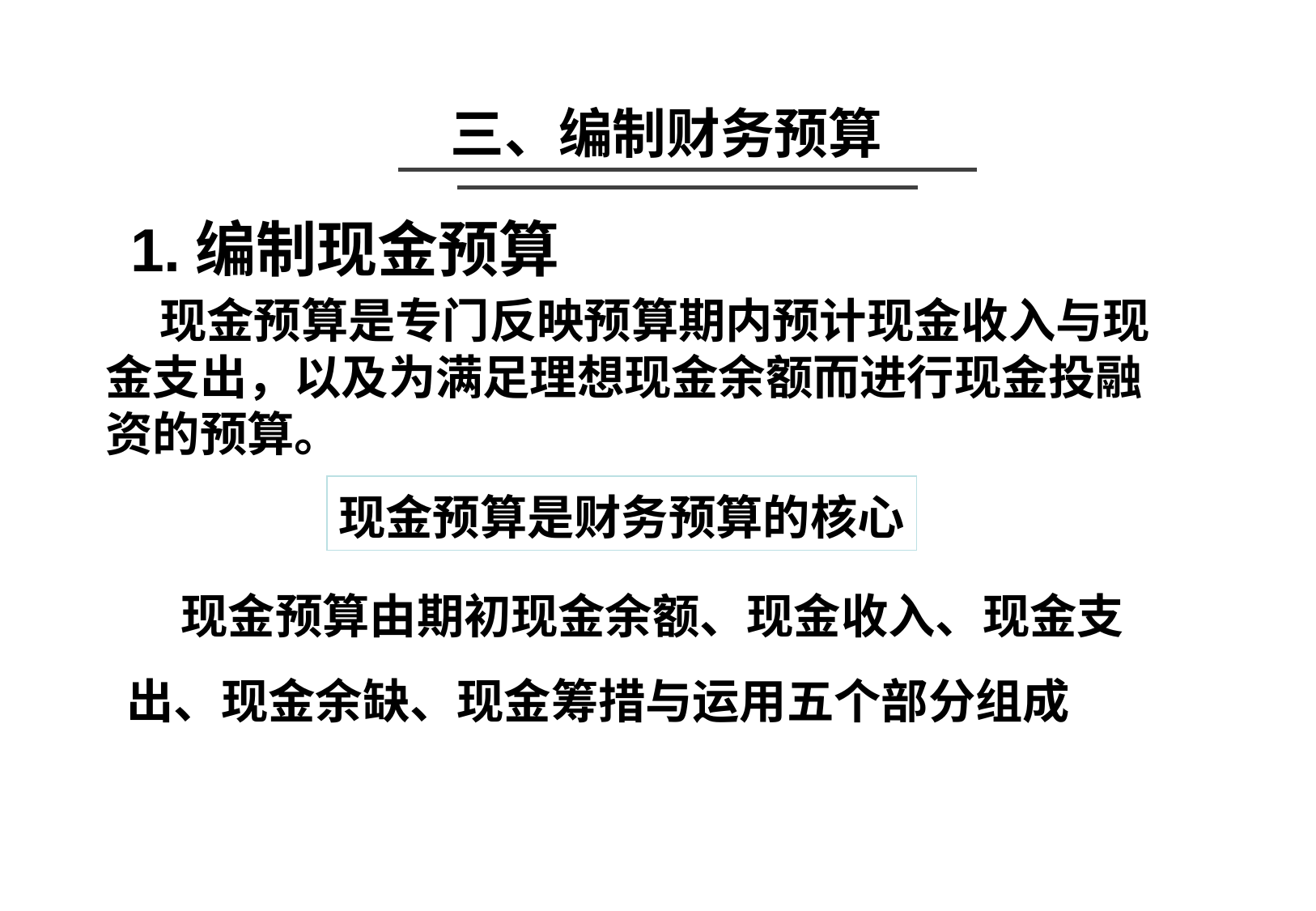

# 三、编制财务预算
1.编制现金预算
    现金预算是专门反映预算期内预计现金收入与现金支出，以及为满足理想现金余额而进行现金投融资的预算。

现金预算是财务预算的核心
    现金预算由期初现金余额、现金收入、现金支出、现金余缺、现金筹措与运用五个部分组成